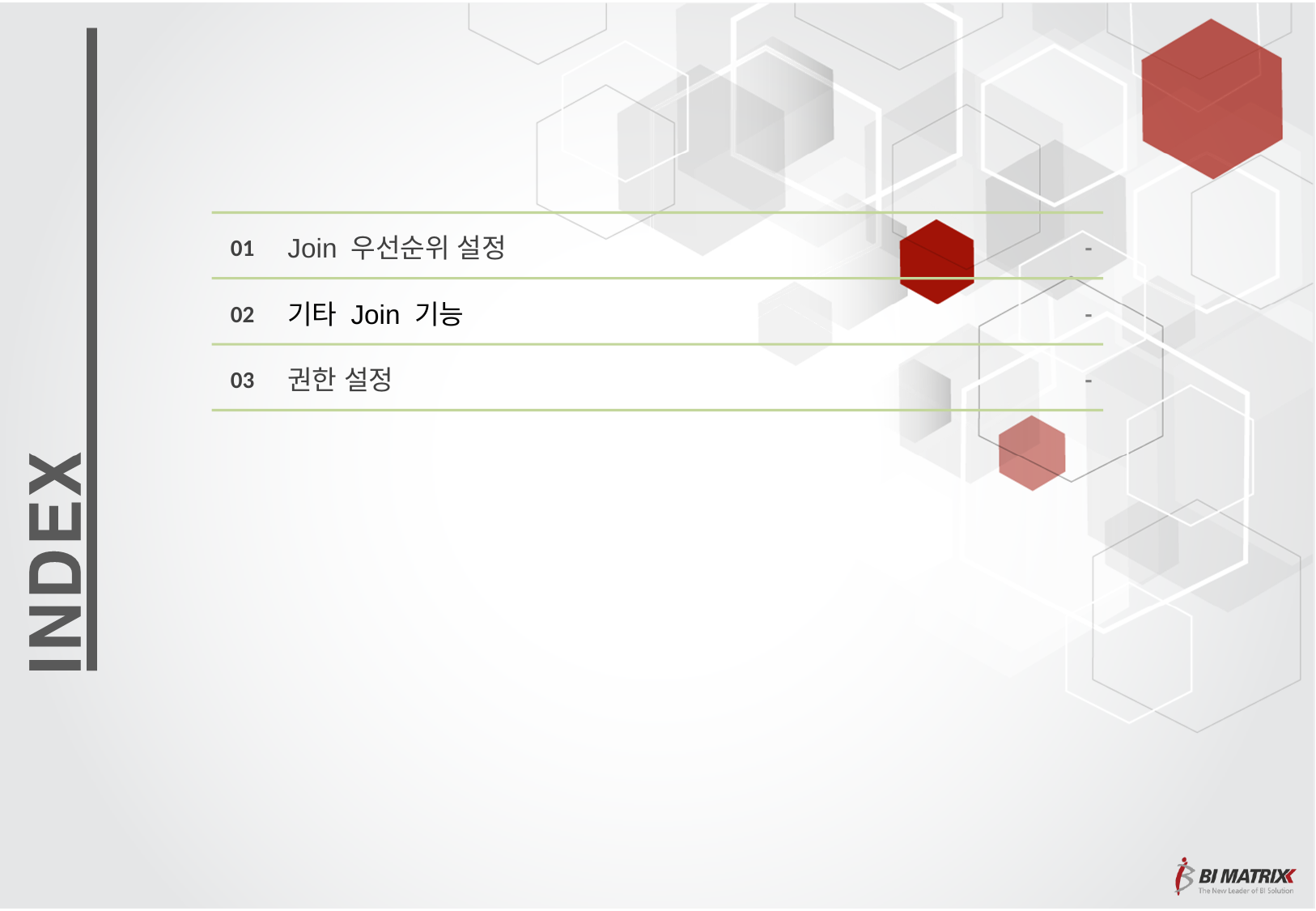

Join 우선순위 설정
01
-

기타 Join 기능
02
-

권한 설정
03
-